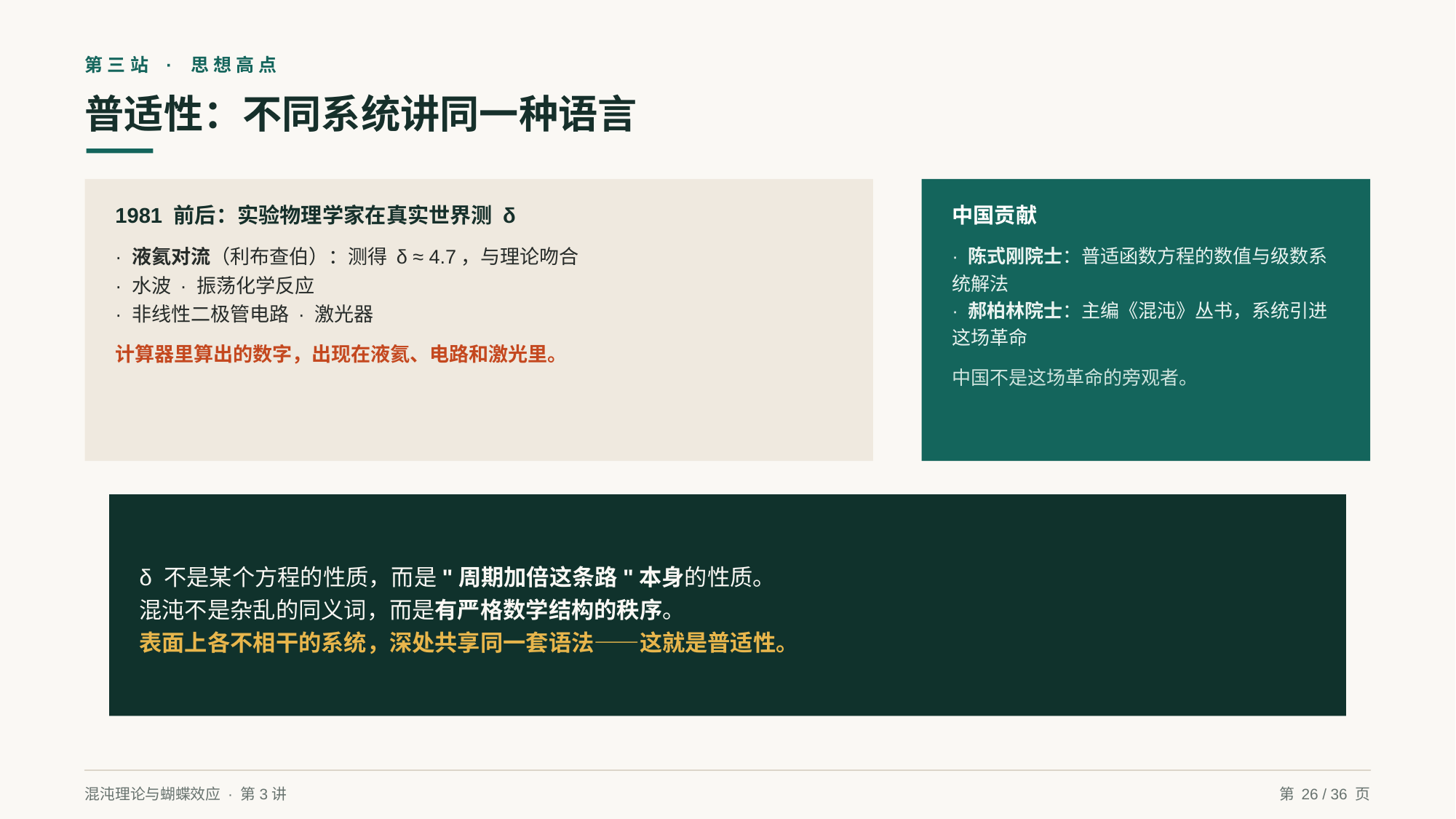

第三站 · 思想高点
普适性：不同系统讲同一种语言

1981 前后：实验物理学家在真实世界测 δ
· 液氦对流（利布查伯）：测得 δ ≈ 4.7，与理论吻合
· 水波 · 振荡化学反应
· 非线性二极管电路 · 激光器
计算器里算出的数字，出现在液氦、电路和激光里。
中国贡献
· 陈式刚院士：普适函数方程的数值与级数系统解法
· 郝柏林院士：主编《混沌》丛书，系统引进这场革命
中国不是这场革命的旁观者。

δ 不是某个方程的性质，而是"周期加倍这条路"本身的性质。
混沌不是杂乱的同义词，而是有严格数学结构的秩序。
表面上各不相干的系统，深处共享同一套语法——这就是普适性。

混沌理论与蝴蝶效应 · 第3讲
第 26 / 36 页